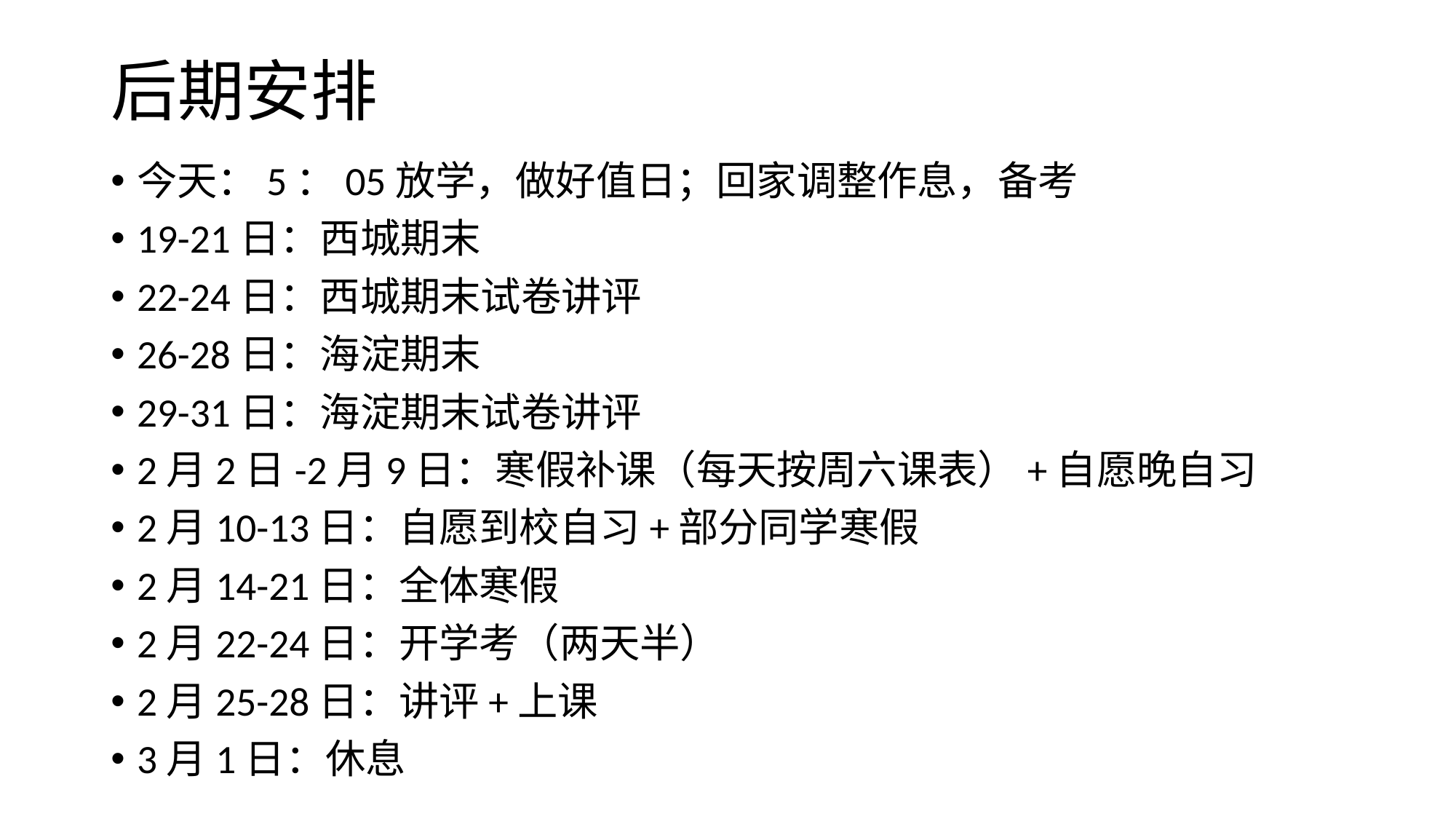

# 后期安排
今天：5：05放学，做好值日；回家调整作息，备考
19-21日：西城期末
22-24日：西城期末试卷讲评
26-28日：海淀期末
29-31日：海淀期末试卷讲评
2月2日-2月9日：寒假补课（每天按周六课表）+自愿晚自习
2月10-13日：自愿到校自习+部分同学寒假
2月14-21日：全体寒假
2月22-24日：开学考（两天半）
2月25-28日：讲评+上课
3月1日：休息